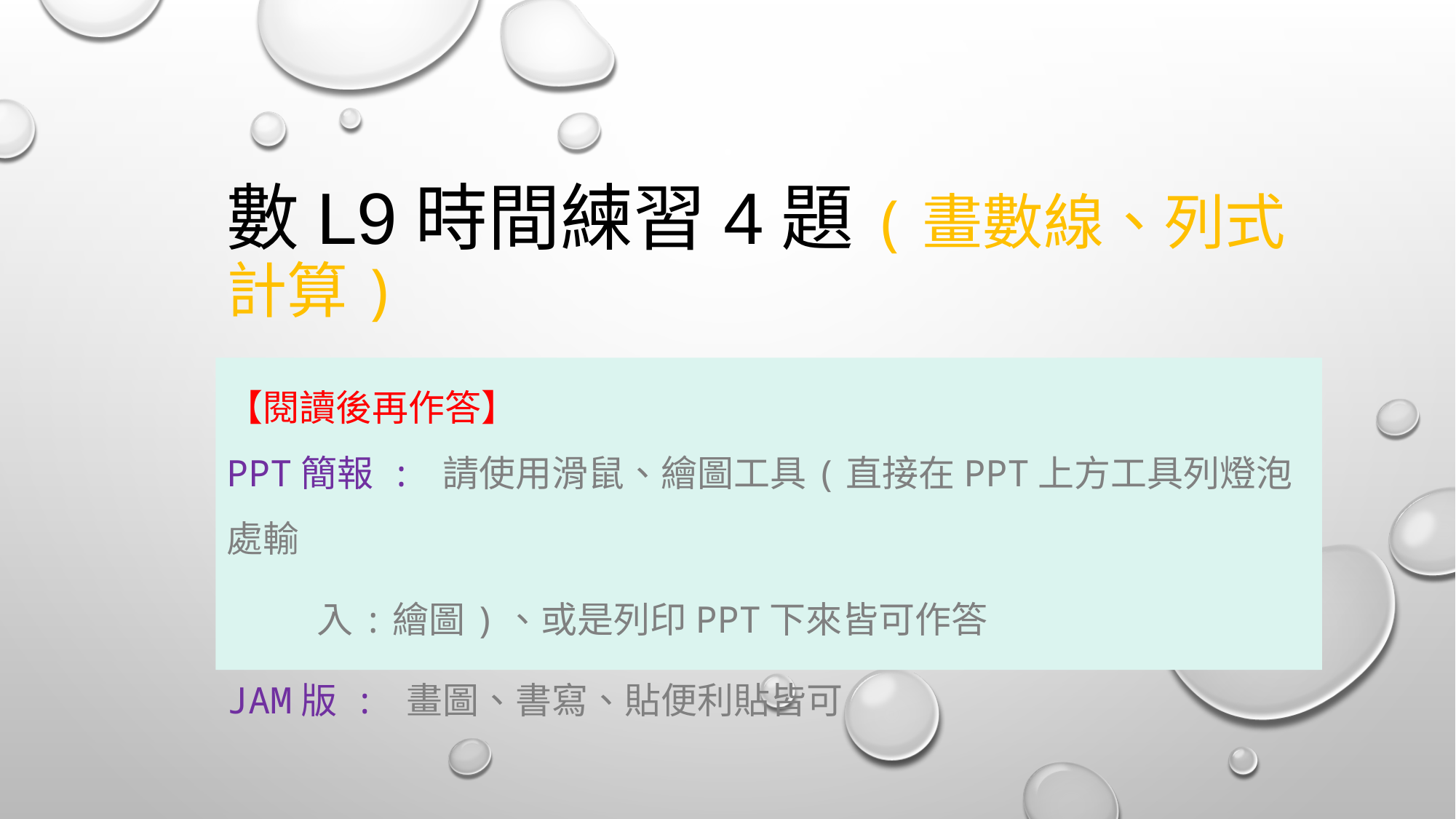

# 數L9時間練習4題(畫數線、列式計算)
【閱讀後再作答】
PPT簡報 : 請使用滑鼠、繪圖工具(直接在PPT上方工具列燈泡處輸
          入:繪圖)、或是列印PPT下來皆可作答
JAM版 : 畫圖、書寫、貼便利貼皆可